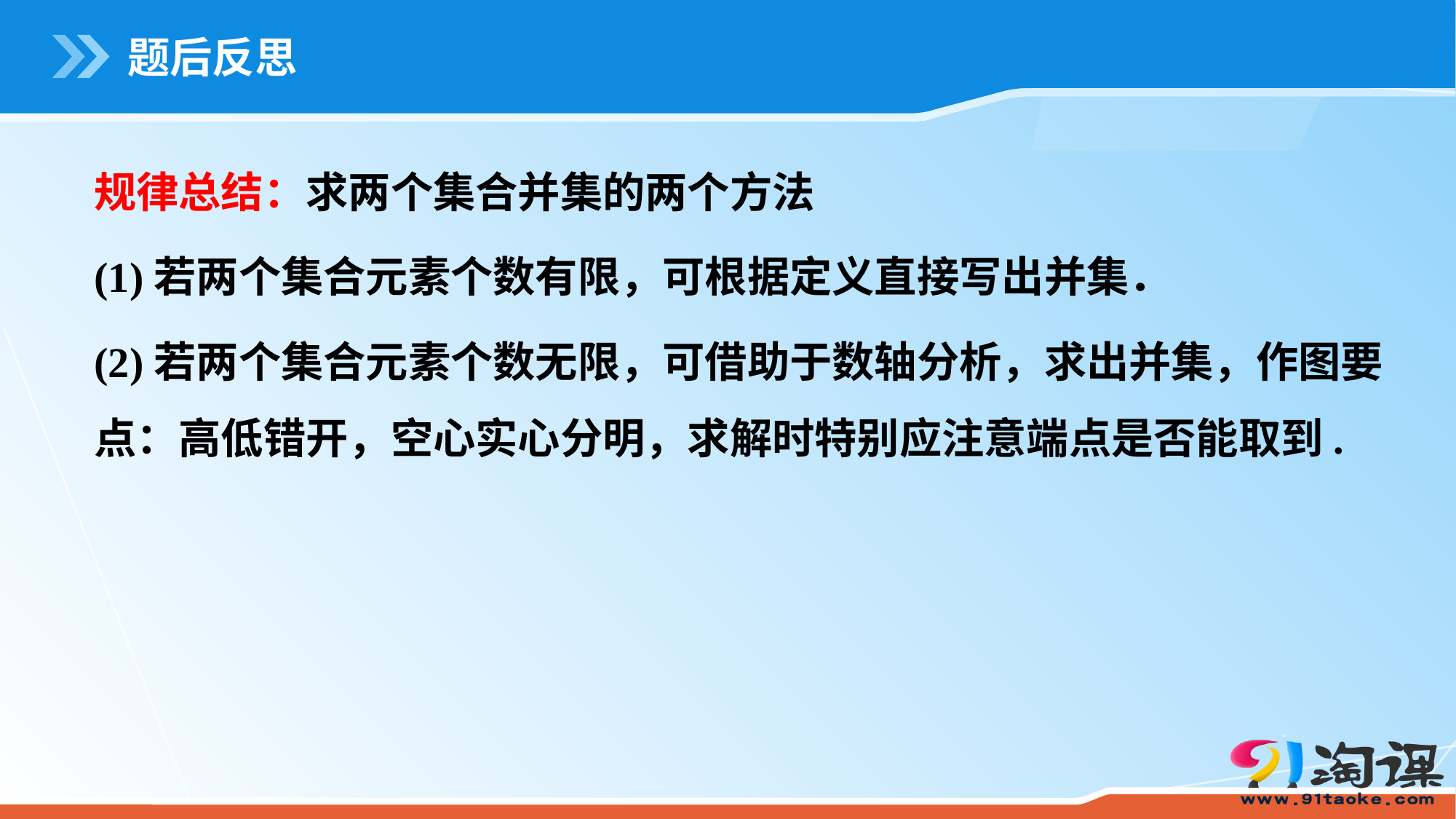

# 题后反思
规律总结：求两个集合并集的两个方法
(1)若两个集合元素个数有限，可根据定义直接写出并集．
(2)若两个集合元素个数无限，可借助于数轴分析，求出并集，作图要点：高低错开，空心实心分明，求解时特别应注意端点是否能取到.